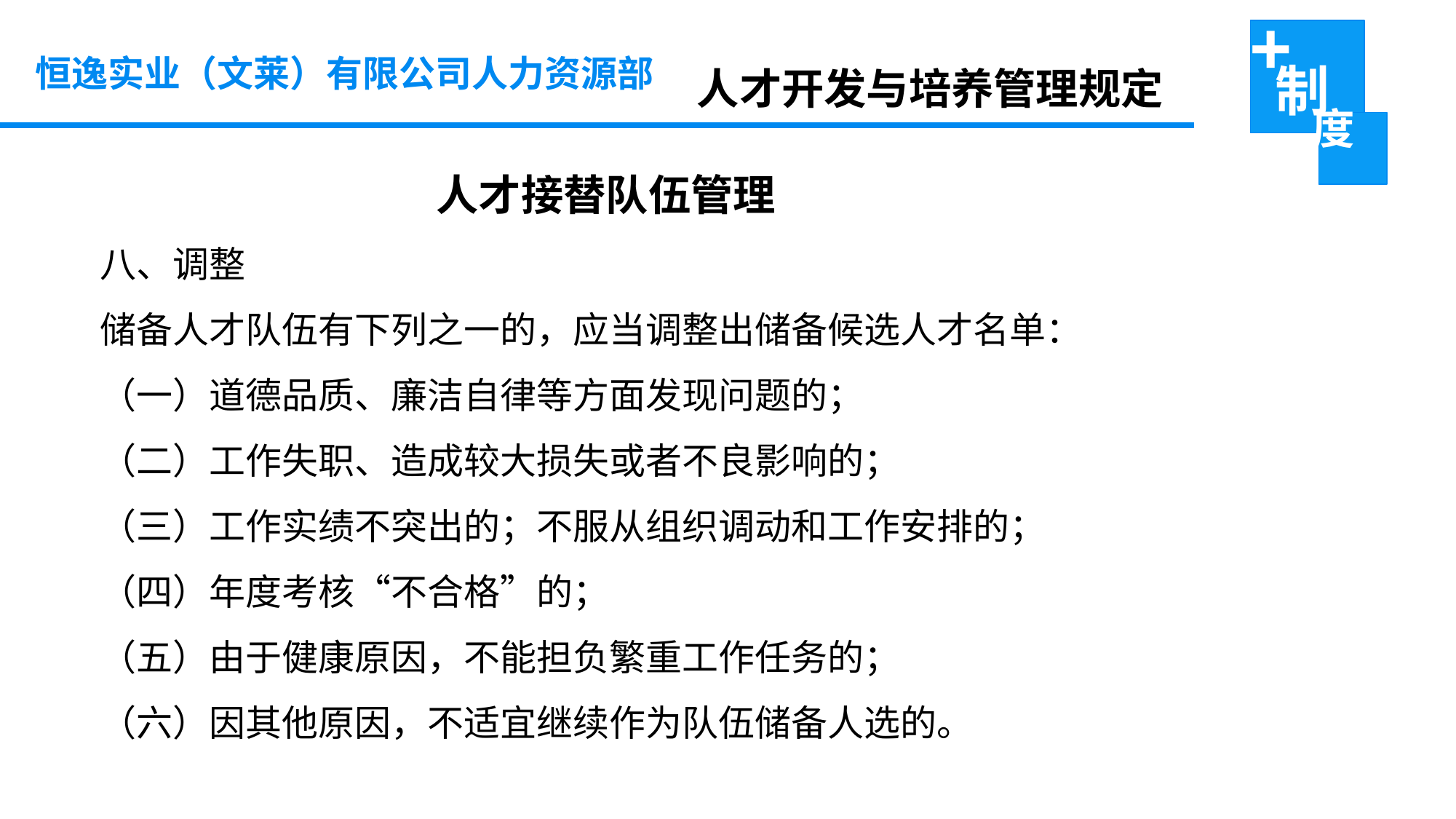

恒逸实业（文莱）有限公司人力资源部
人才开发与培养管理规定
人才接替队伍管理
八、调整
储备人才队伍有下列之一的，应当调整出储备候选人才名单：
（一）道德品质、廉洁自律等方面发现问题的；
（二）工作失职、造成较大损失或者不良影响的；
（三）工作实绩不突出的；不服从组织调动和工作安排的；
（四）年度考核“不合格”的；
（五）由于健康原因，不能担负繁重工作任务的；
（六）因其他原因，不适宜继续作为队伍储备人选的。